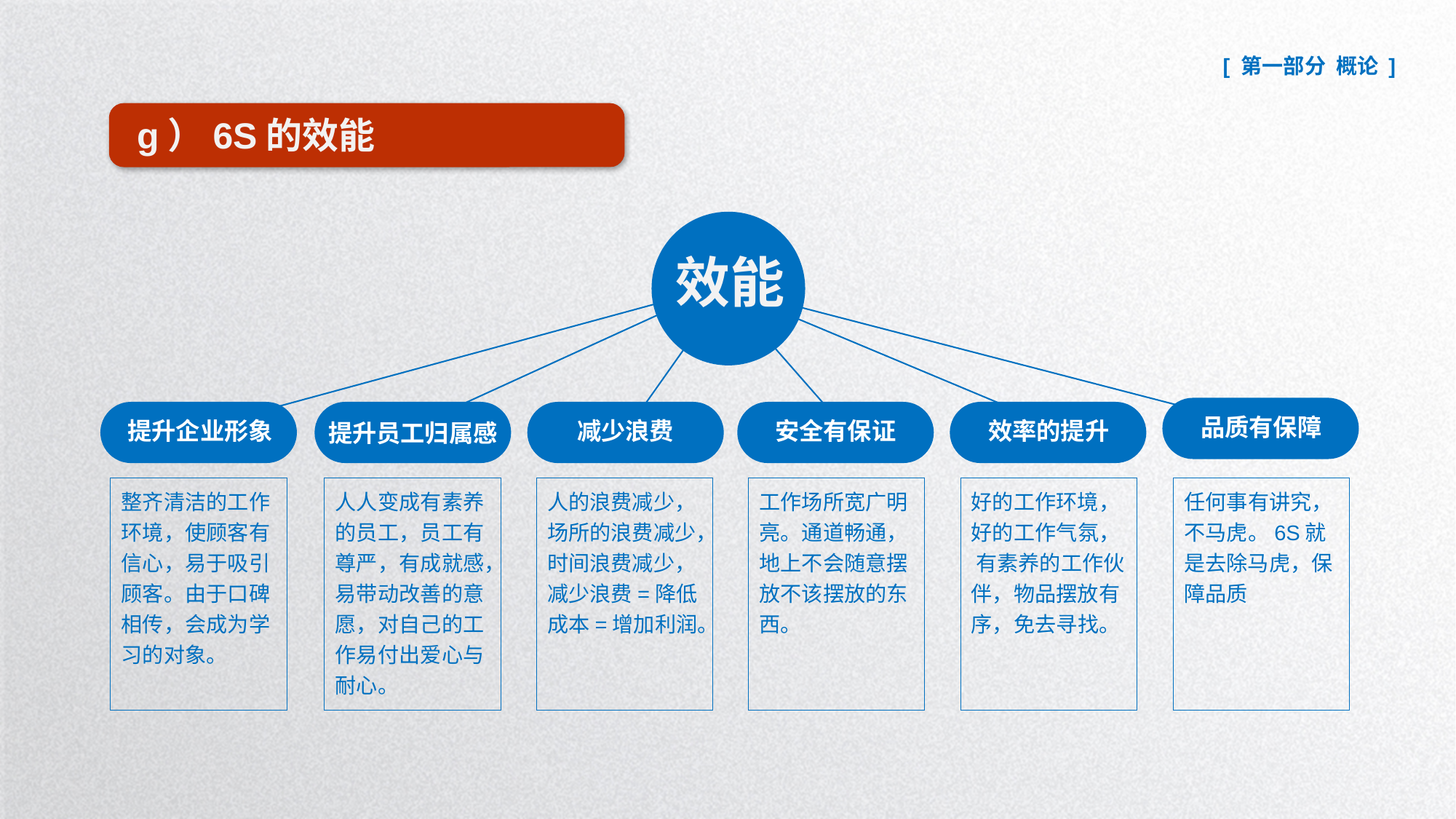

g）6S的效能

效能

品质有保障
效率的提升
提升企业形象
提升员工归属感
减少浪费
安全有保证
整齐清洁的工作环境，使顾客有信心，易于吸引顾客。由于口碑相传，会成为学习的对象。
人人变成有素养的员工，员工有尊严，有成就感，
易带动改善的意愿，对自己的工作易付出爱心与耐心。
人的浪费减少，场所的浪费减少，时间浪费减少，减少浪费=降低成本=增加利润。
工作场所宽广明亮。通道畅通，地上不会随意摆放不该摆放的东西。
好的工作环境，  好的工作气氛，   有素养的工作伙伴，物品摆放有序，免去寻找。
任何事有讲究，不马虎。6S就是去除马虎，保障品质